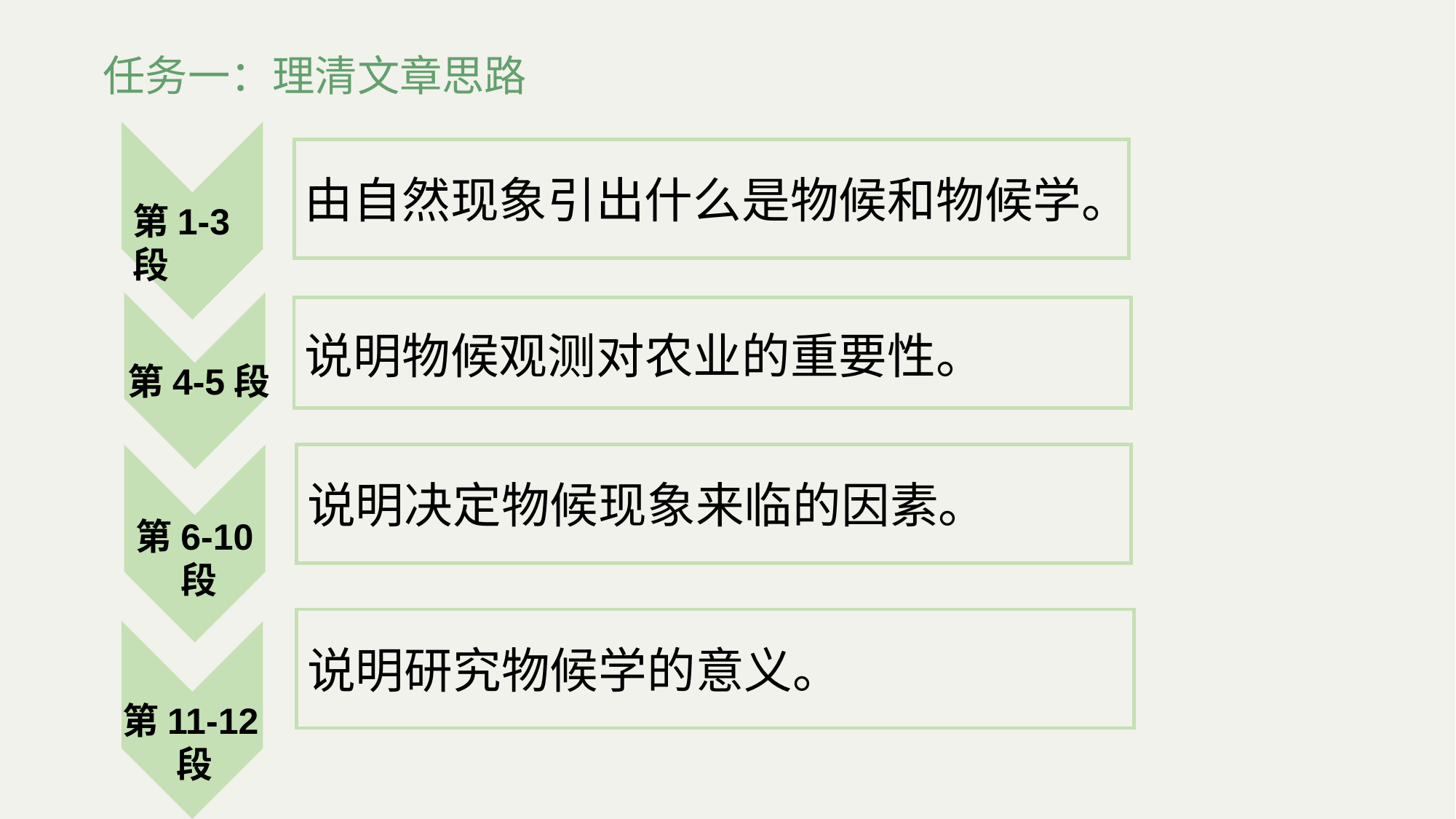

任务一：理清文章思路

由自然现象引出什么是物候和物候学。
第1-3段

说明物候观测对农业的重要性。
第4-5段

说明决定物候现象来临的因素。

第6-10段

说明研究物候学的意义。

第11-12段